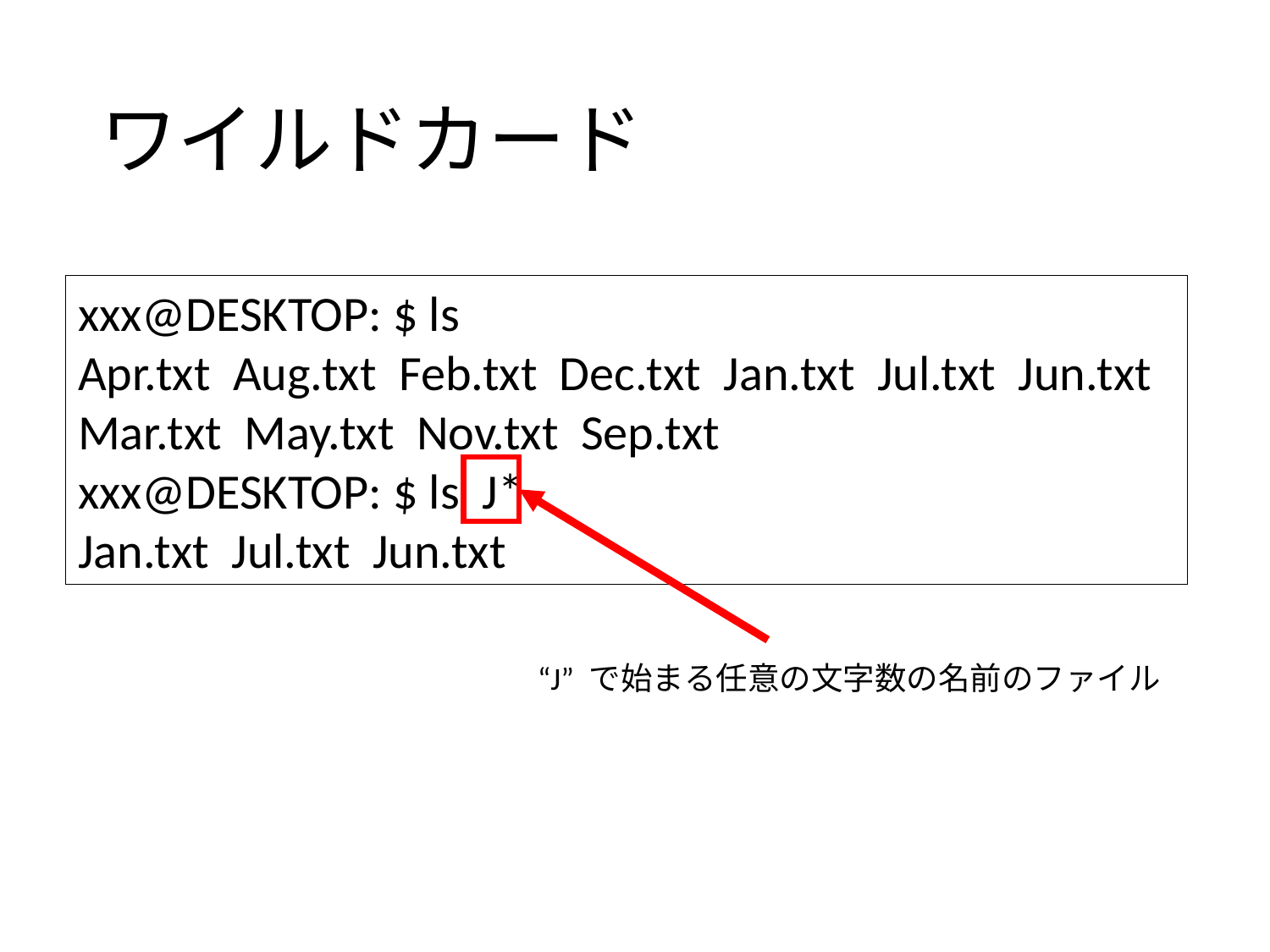

# ワイルドカード
xxx@DESKTOP: $ ls
Apr.txt  Aug.txt  Feb.txt  Dec.txt  Jan.txt  Jul.txt  Jun.txt
Mar.txt  May.txt  Nov.txt  Sep.txt
xxx@DESKTOP: $ ls  J*
Jan.txt  Jul.txt  Jun.txt

“J” で始まる任意の文字数の名前のファイル